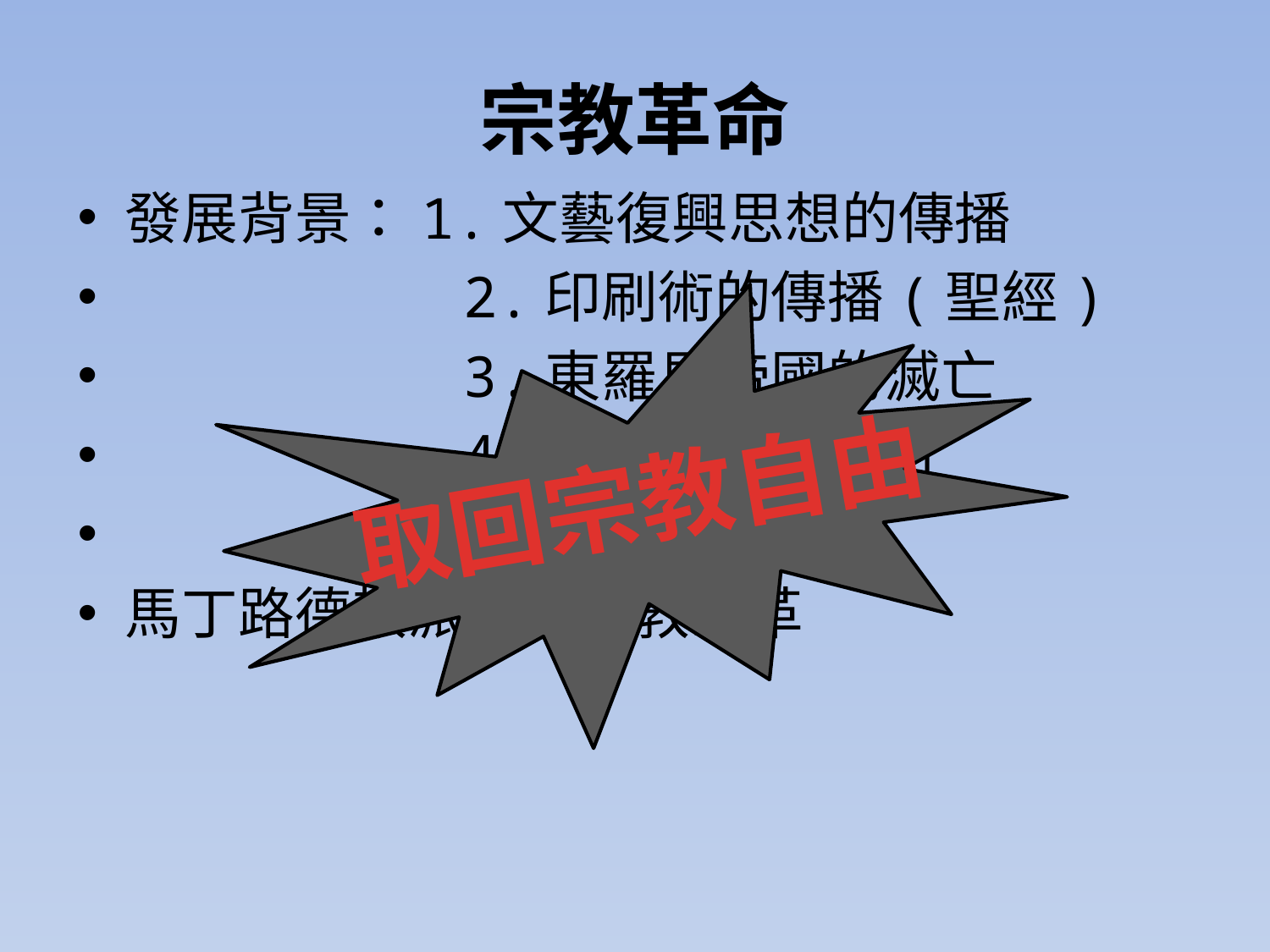

# 宗教革命
發展背景：1.文藝復興思想的傳播
          2.印刷術的傳播(聖經)
          3.東羅馬帝國的滅亡
          4.人文主義的盛行
          5.教會的腐敗
馬丁路德教派推動宗教改革

取回宗教自由